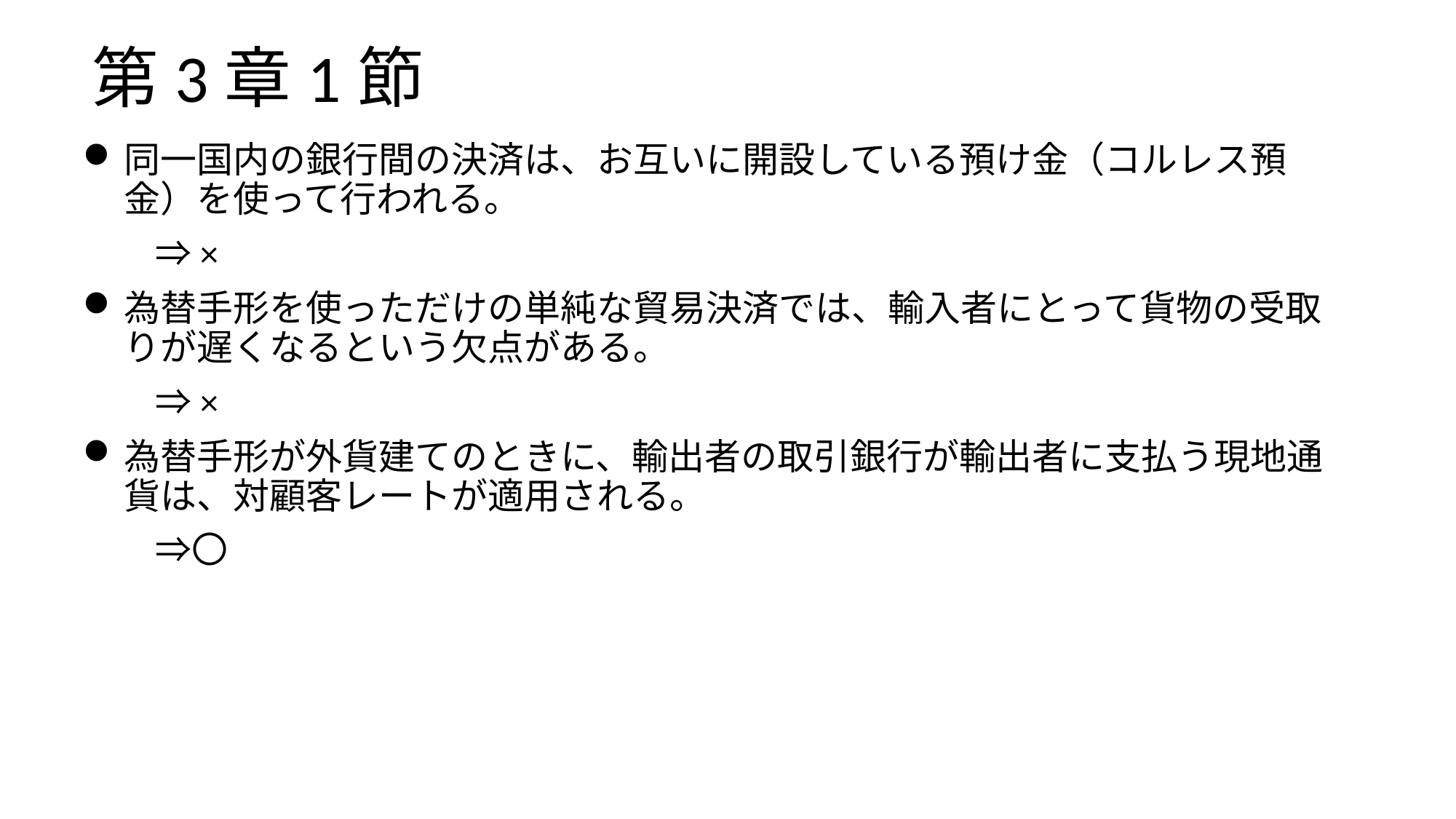

# 第3章1節
同一国内の銀行間の決済は、お互いに開設している預け金（コルレス預金）を使って行われる。
　　⇒×
為替手形を使っただけの単純な貿易決済では、輸入者にとって貨物の受取りが遅くなるという欠点がある。
　　⇒×
為替手形が外貨建てのときに、輸出者の取引銀行が輸出者に支払う現地通貨は、対顧客レートが適用される。
　　⇒〇